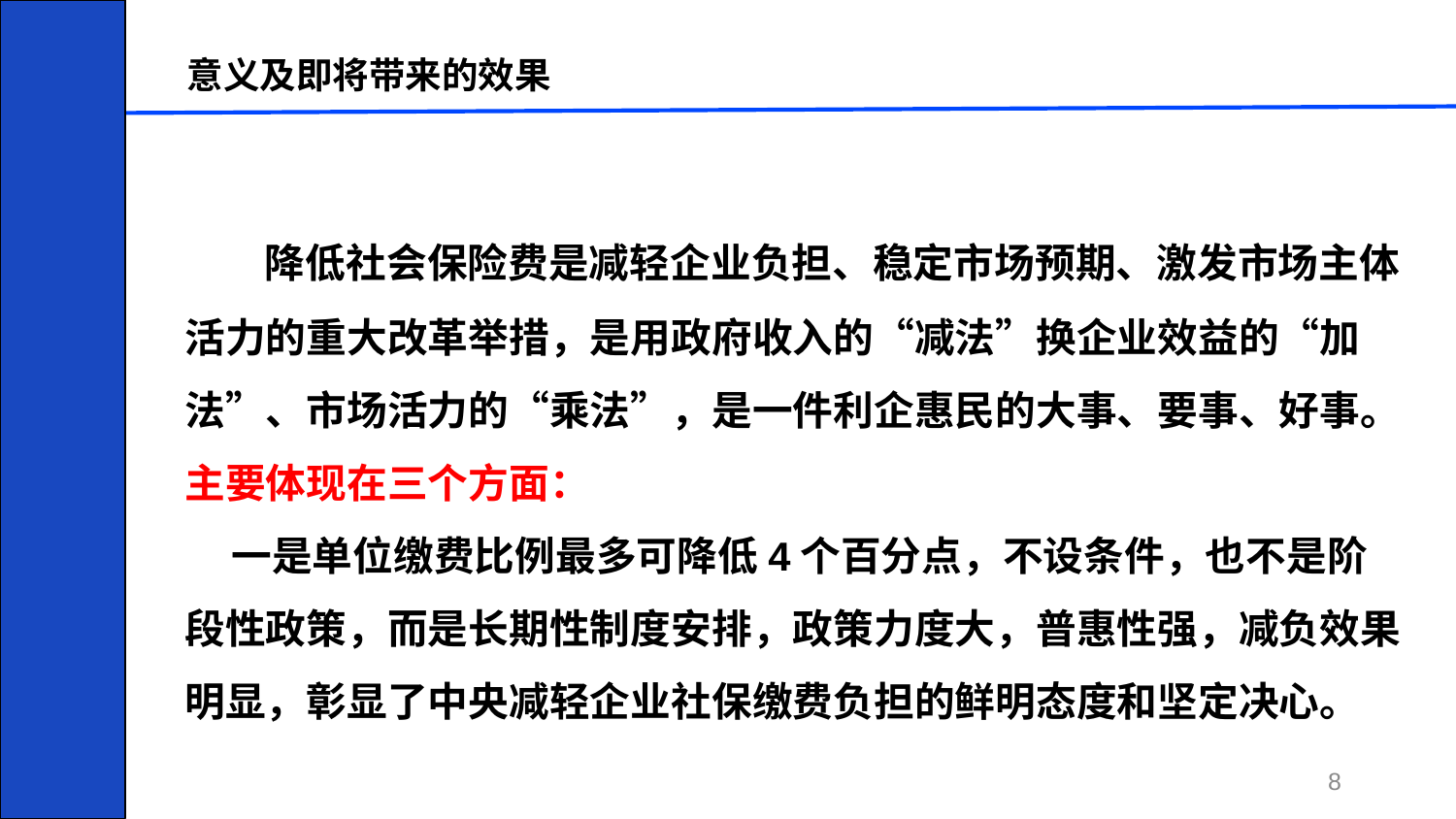

河 南 省 国 家 税 务 局                                                                                                                                                                                                 HE NAN PROVINCIAL OFFICE,SAT

国家税务总局三门峡市税务局
意义及即将带来的效果

　    降低社会保险费是减轻企业负担、稳定市场预期、激发市场主体活力的重大改革举措，是用政府收入的“减法”换企业效益的“加法”、市场活力的“乘法”，是一件利企惠民的大事、要事、好事。主要体现在三个方面：
    一是单位缴费比例最多可降低4个百分点，不设条件，也不是阶段性政策，而是长期性制度安排，政策力度大，普惠性强，减负效果明显，彰显了中央减轻企业社保缴费负担的鲜明态度和坚定决心。
8
*